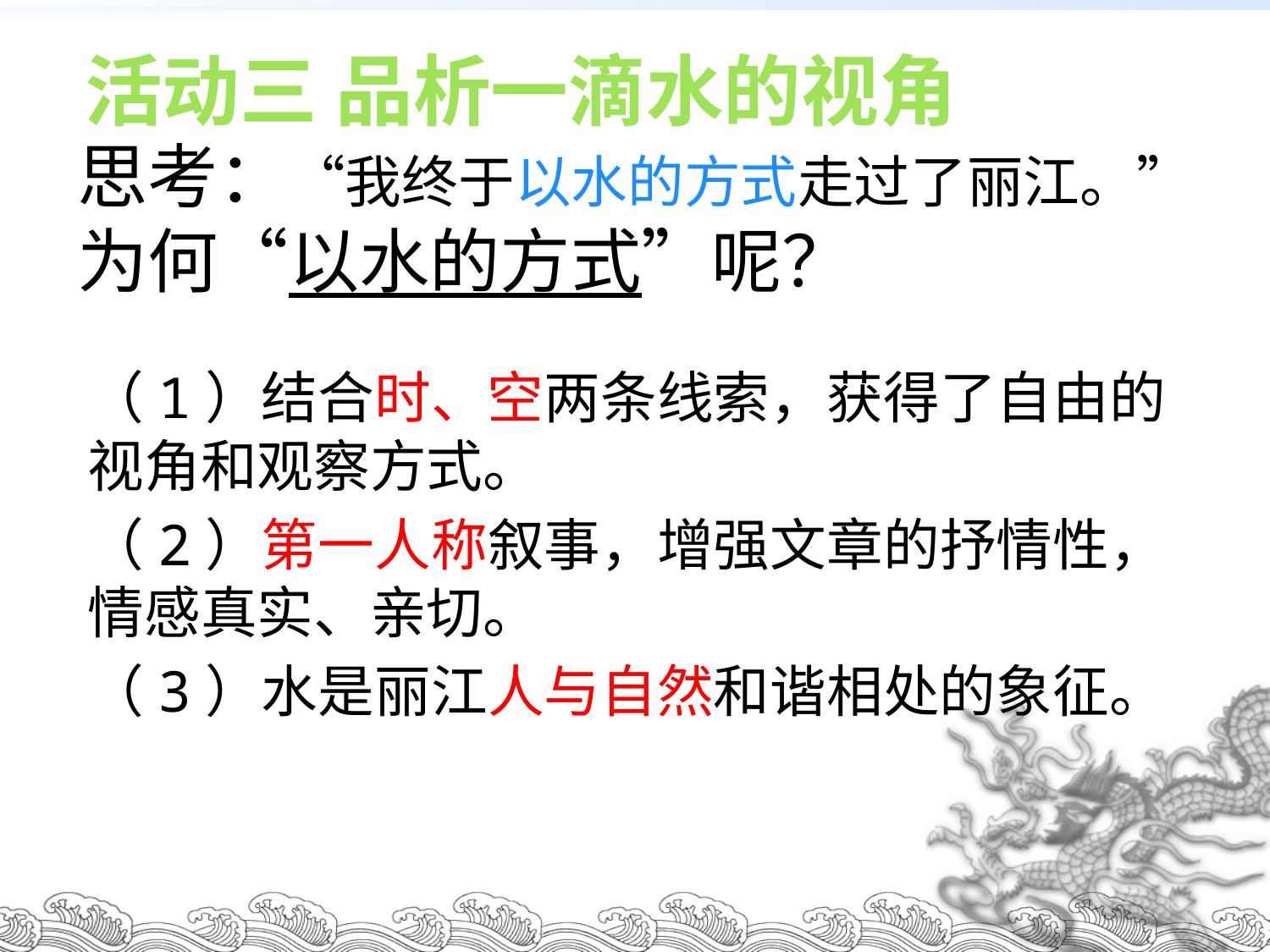

活动三 品析一滴水的视角
思考：“我终于以水的方式走过了丽江。”
为何“以水的方式”呢？
（1）结合时、空两条线索，获得了自由的视角和观察方式。
（2）第一人称叙事，增强文章的抒情性，情感真实、亲切。
（3）水是丽江人与自然和谐相处的象征。